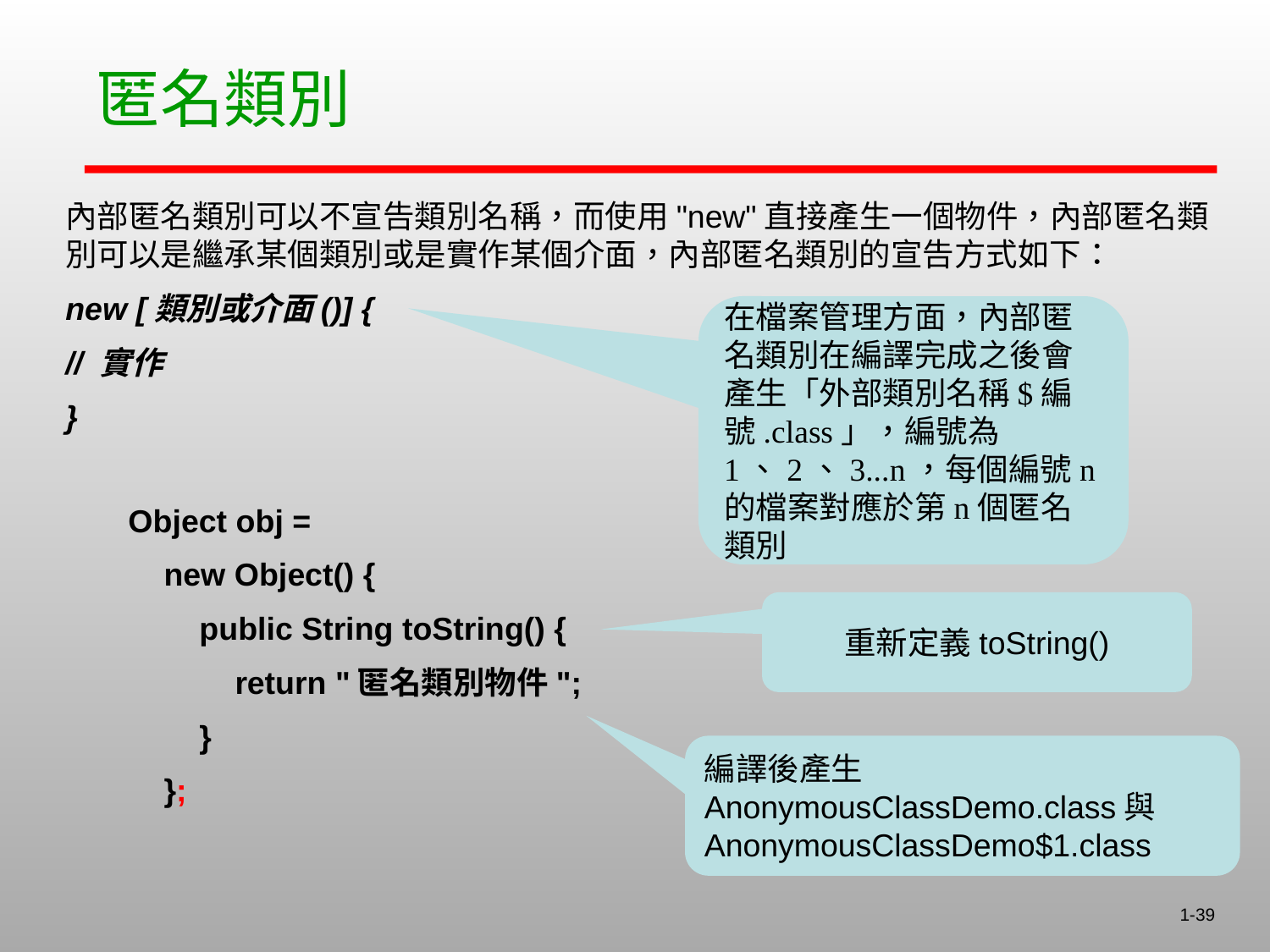

匿名類別
內部匿名類別可以不宣告類別名稱，而使用"new"直接產生一個物件，內部匿名類別可以是繼承某個類別或是實作某個介面，內部匿名類別的宣告方式如下：
new [類別或介面()] {
// 實作
}
在檔案管理方面，內部匿名類別在編譯完成之後會產生「外部類別名稱$編號.class」，編號為1、2、3...n，每個編號n的檔案對應於第n個匿名類別
        Object obj =
            new Object() {
                public String toString() {
                    return "匿名類別物件";
                }
            };
重新定義toString()
編譯後產生AnonymousClassDemo.class與AnonymousClassDemo$1.class
1-39